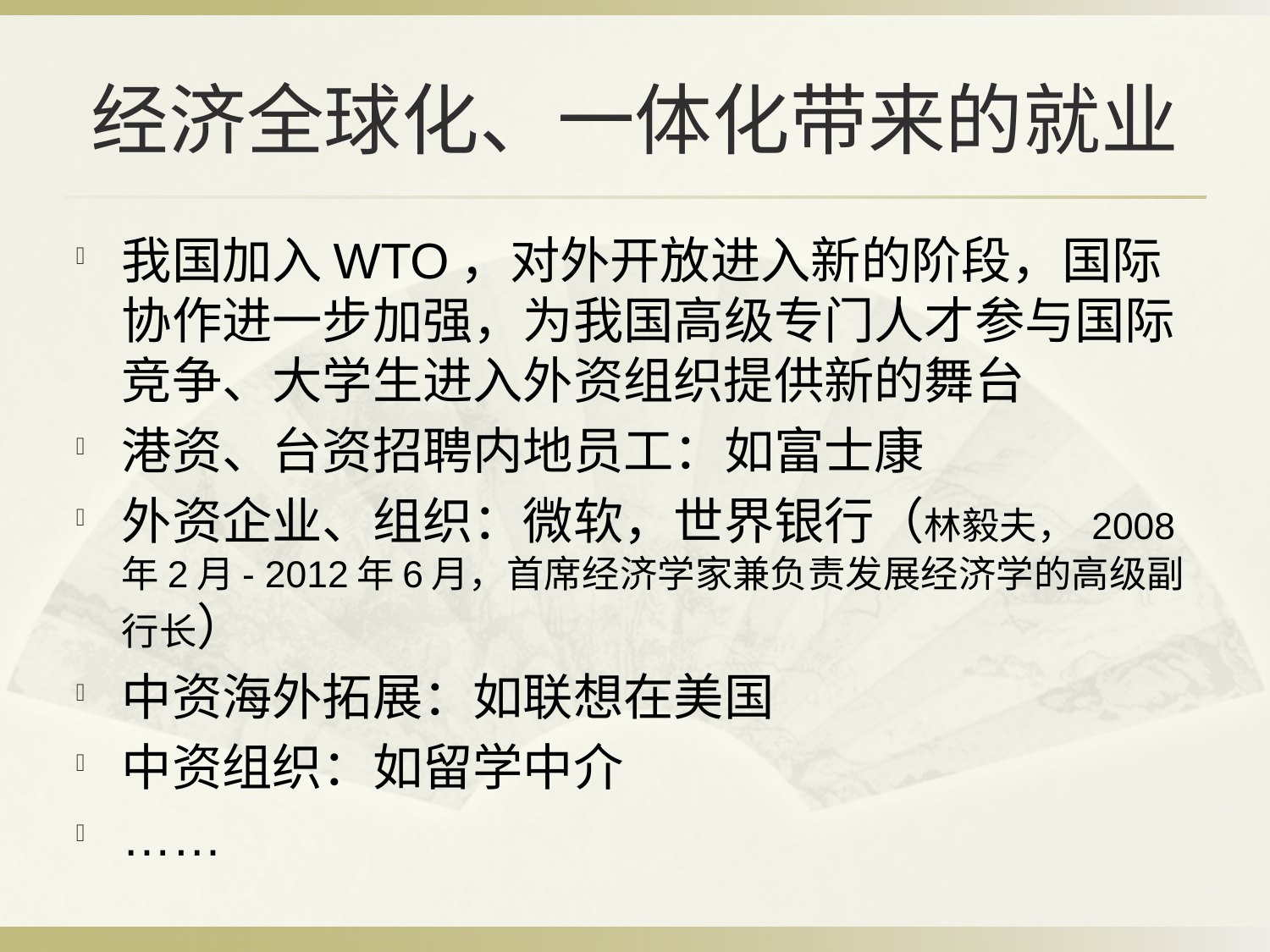

# 经济全球化、一体化带来的就业
我国加入WTO，对外开放进入新的阶段，国际协作进一步加强，为我国高级专门人才参与国际竞争、大学生进入外资组织提供新的舞台
港资、台资招聘内地员工：如富士康
外资企业、组织：微软，世界银行（林毅夫， 2008年2月- 2012年6月，首席经济学家兼负责发展经济学的高级副行长）
中资海外拓展：如联想在美国
中资组织：如留学中介
……